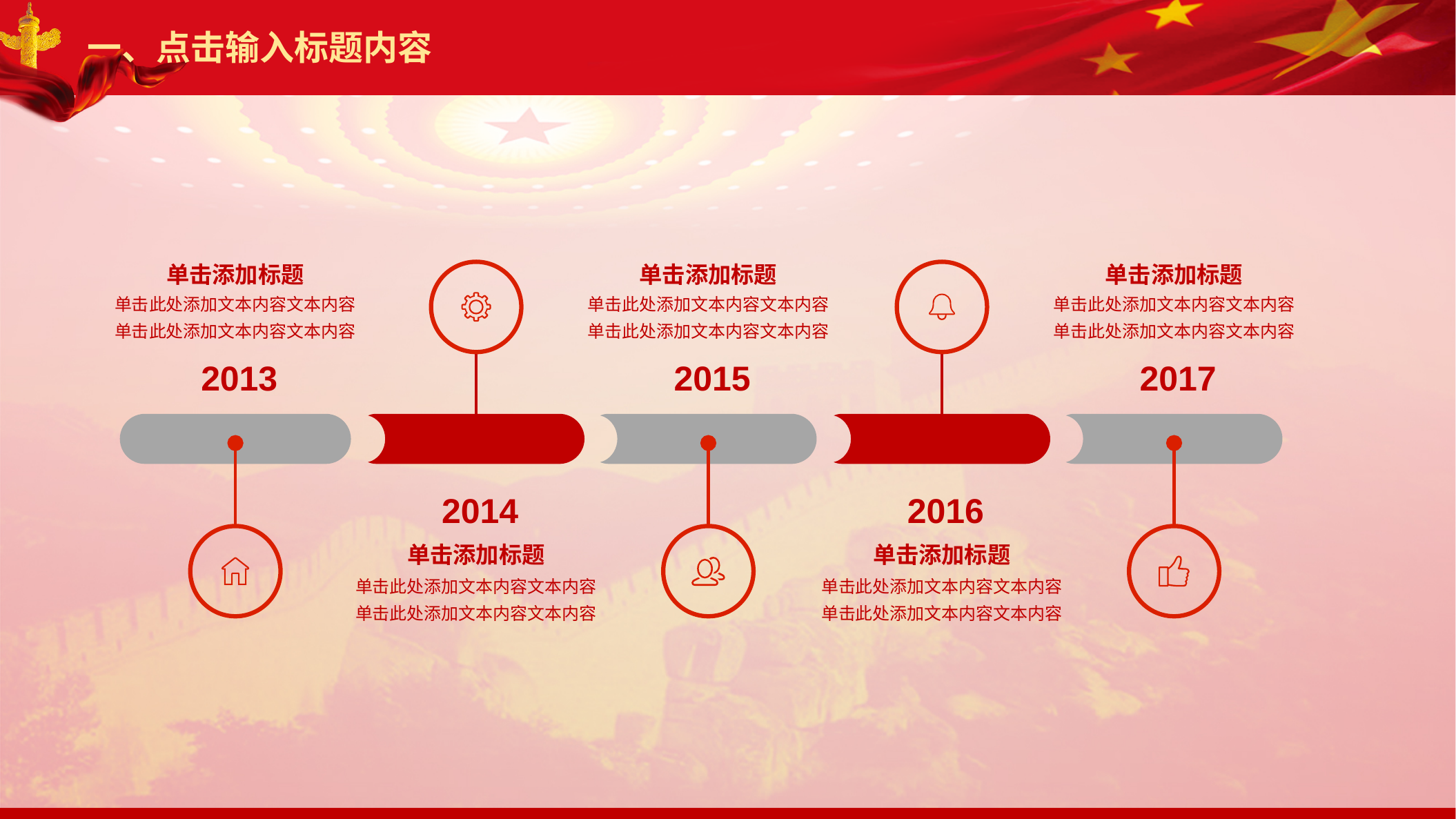

一、点击输入标题内容
单击添加标题
单击此处添加文本内容文本内容
单击此处添加文本内容文本内容
2013
单击添加标题
单击此处添加文本内容文本内容
单击此处添加文本内容文本内容
2015
单击添加标题
单击此处添加文本内容文本内容
单击此处添加文本内容文本内容
2017

2014
单击添加标题
单击此处添加文本内容文本内容
单击此处添加文本内容文本内容
2016
单击添加标题
单击此处添加文本内容文本内容
单击此处添加文本内容文本内容